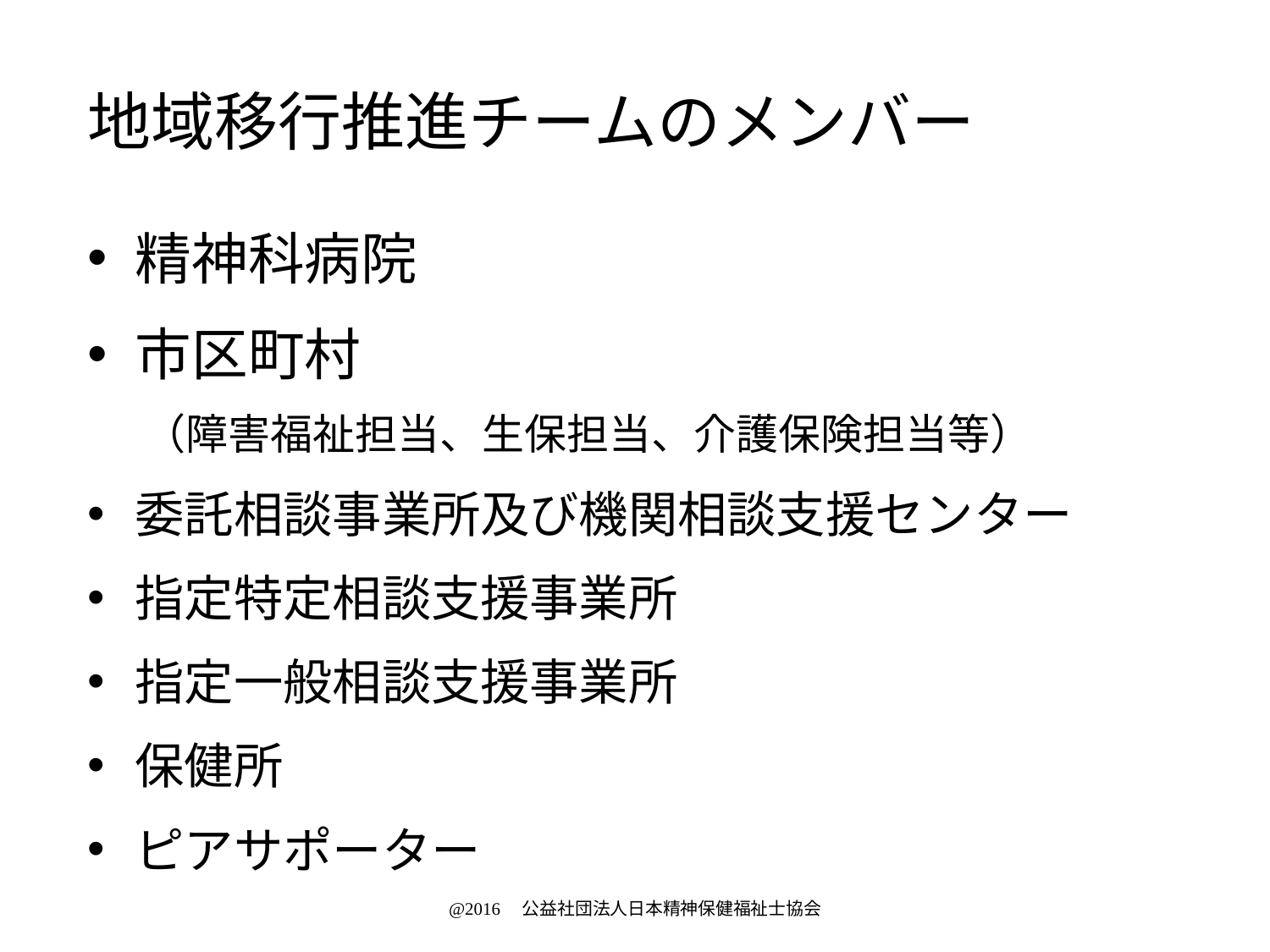

# 地域移行推進チームのメンバー
精神科病院
市区町村
（障害福祉担当、生保担当、介護保険担当等）
委託相談事業所及び機関相談支援センター
指定特定相談支援事業所
指定一般相談支援事業所
保健所
ピアサポーター
@2016　公益社団法人日本精神保健福祉士協会